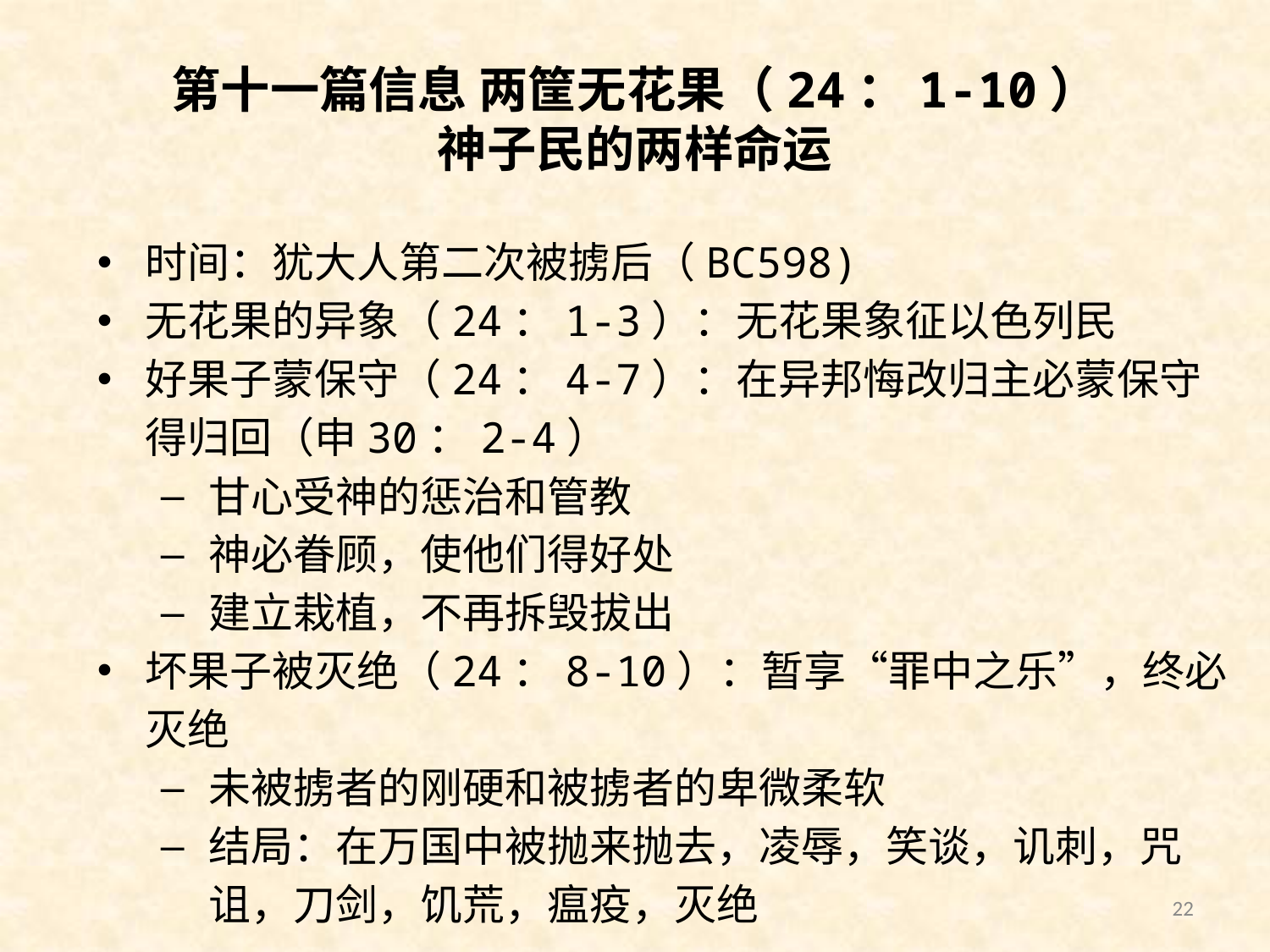

# 第十一篇信息 两筐无花果（24：1-10） 神子民的两样命运
时间：犹大人第二次被掳后（BC598)
无花果的异象（24：1-3）：无花果象征以色列民
好果子蒙保守（24：4-7）：在异邦悔改归主必蒙保守得归回（申30：2-4）
甘心受神的惩治和管教
神必眷顾，使他们得好处
建立栽植，不再拆毁拔出
坏果子被灭绝（24：8-10）：暂享“罪中之乐”，终必灭绝
未被掳者的刚硬和被掳者的卑微柔软
结局：在万国中被抛来抛去，凌辱，笑谈，讥刺，咒诅，刀剑，饥荒，瘟疫，灭绝

22